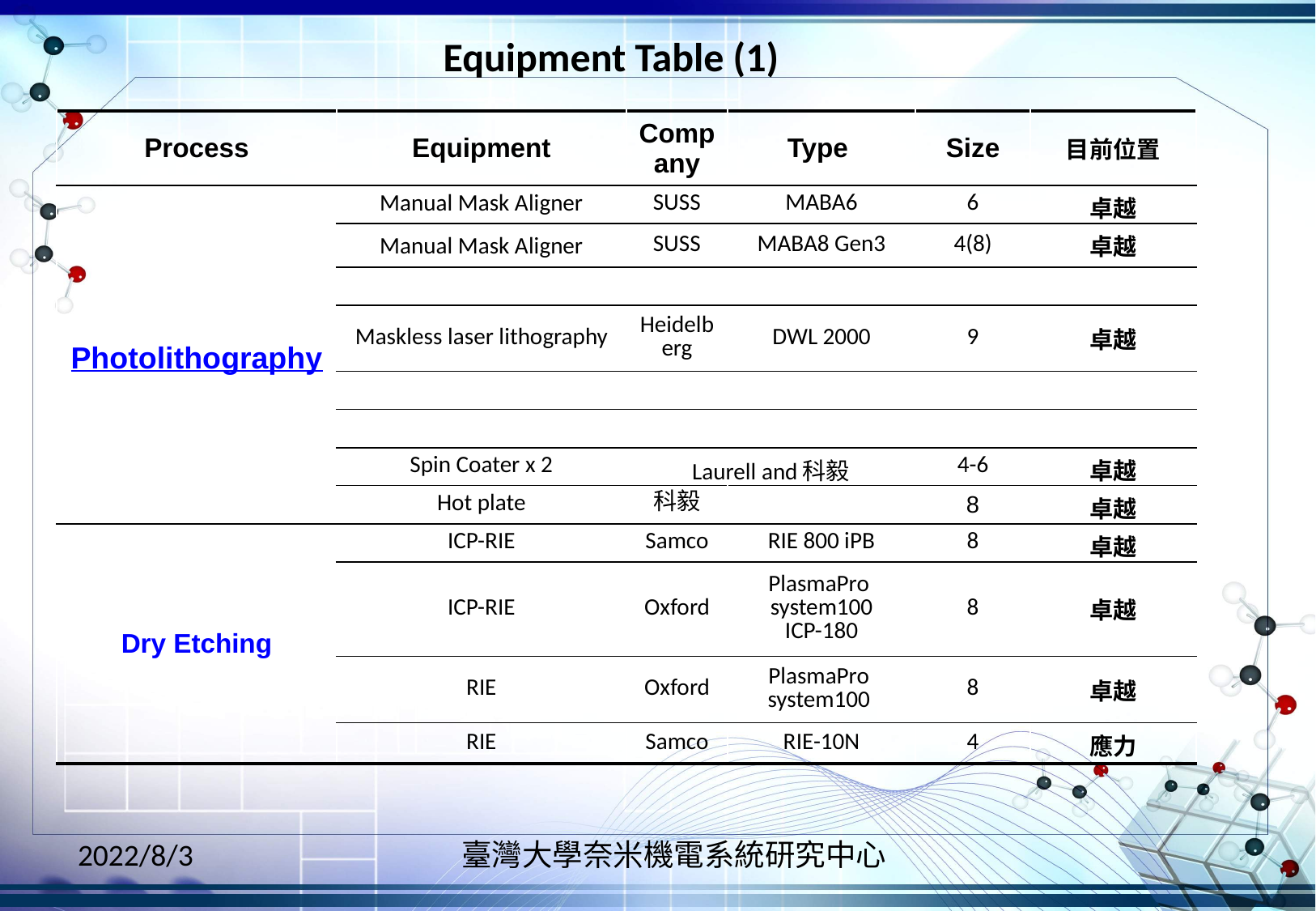

Equipment Table (1)
| Process | Equipment | Company | Type | Size | 目前位置 |
| --- | --- | --- | --- | --- | --- |
| Photolithography | Manual Mask Aligner | SUSS | MABA6 | 6 | 卓越 |
|  | Manual Mask Aligner | SUSS | MABA8 Gen3 | 4(8) | 卓越 |
|  |  |  |  |  |  |
|  | Maskless laser lithography | Heidelberg | DWL 2000 | 9 | 卓越 |
|  |  |  |  |  |  |
|  |  |  |  |  |  |
|  | Spin Coater x 2 | Laurell and科毅 |  | 4-6 | 卓越 |
|  | Hot plate | 科毅 |  | 8 | 卓越 |
| Dry Etching | ICP-RIE | Samco | RIE 800 iPB | 8 | 卓越 |
|  | ICP-RIE | Oxford | PlasmaPro system100 ICP-180 | 8 | 卓越 |
|  | RIE | Oxford | PlasmaPro system100 | 8 | 卓越 |
|  | RIE | Samco | RIE-10N | 4 | 應力 |
2022/8/3
臺灣大學奈米機電系統研究中心